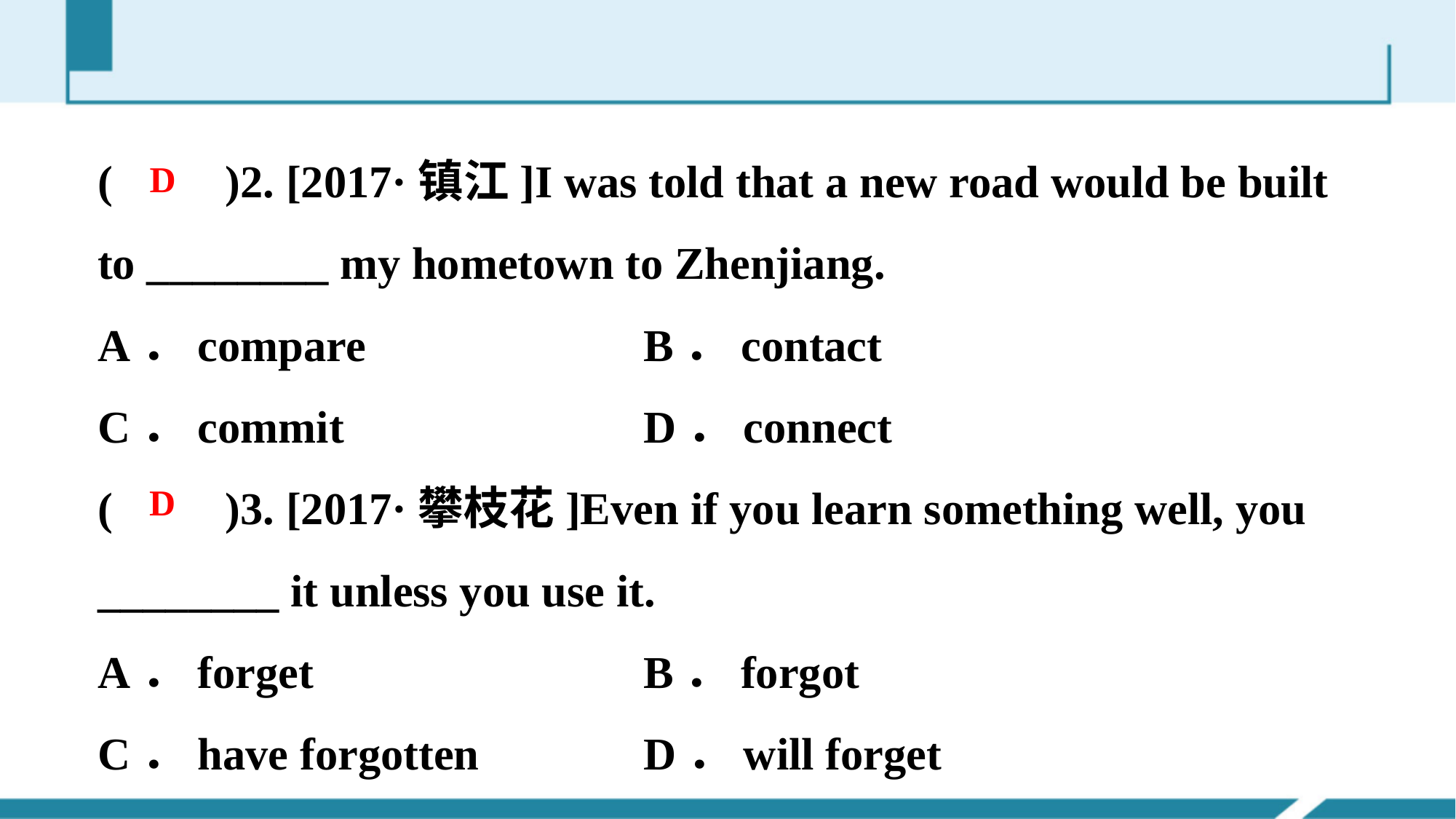

(　　)2. [2017·镇江]I was told that a new road would be built to ________ my hometown to Zhenjiang.
A．compare  			B．contact
C．commit   			D．connect
(　　)3. [2017·攀枝花]Even if you learn something well, you ________ it unless you use it.
A．forget   			B．forgot
C．have forgotten   		D．will forget
D
D